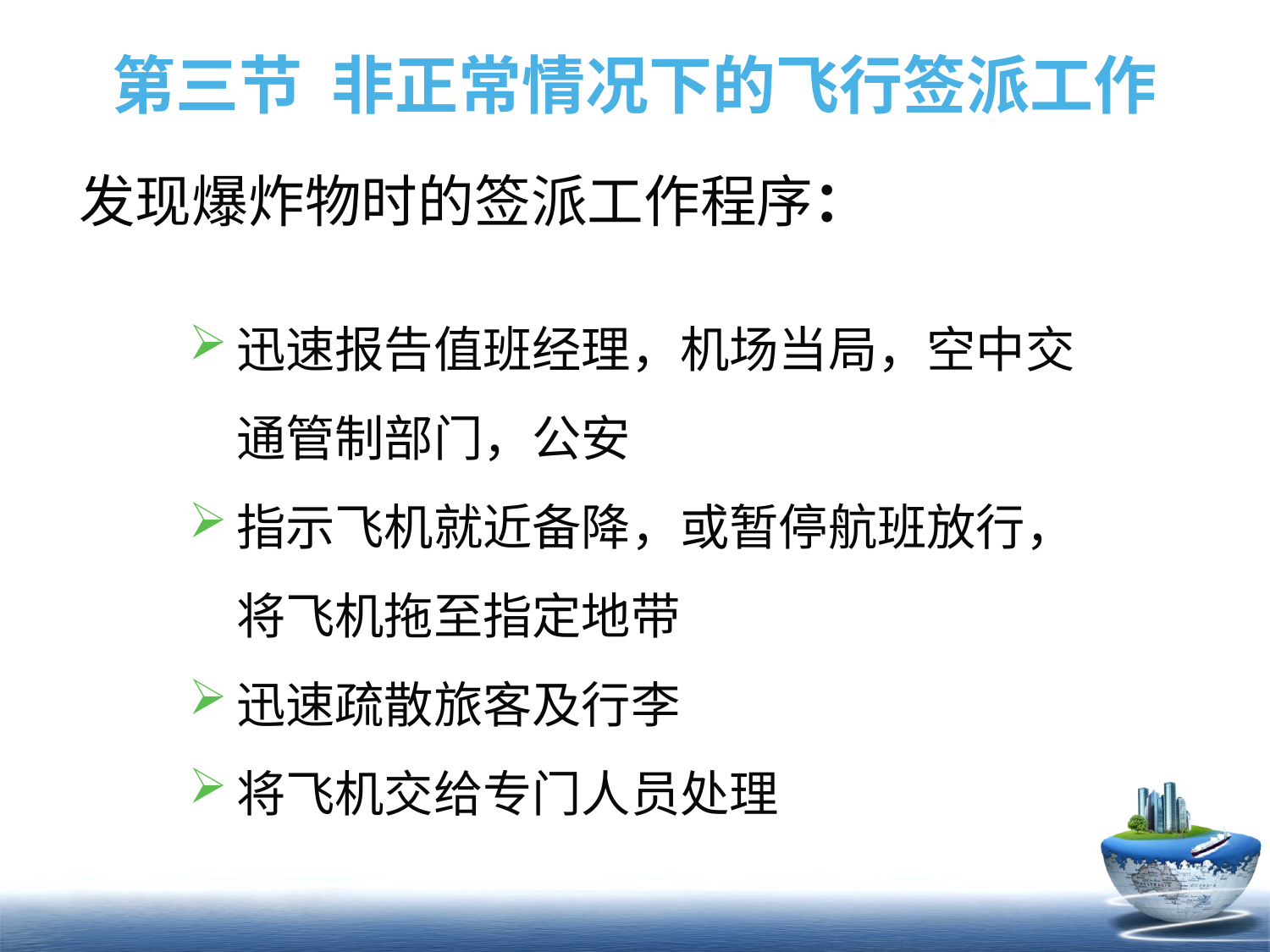

# 第三节  非正常情况下的飞行签派工作
发现爆炸物时的签派工作程序：
迅速报告值班经理，机场当局，空中交通管制部门，公安
指示飞机就近备降，或暂停航班放行，将飞机拖至指定地带
迅速疏散旅客及行李
将飞机交给专门人员处理